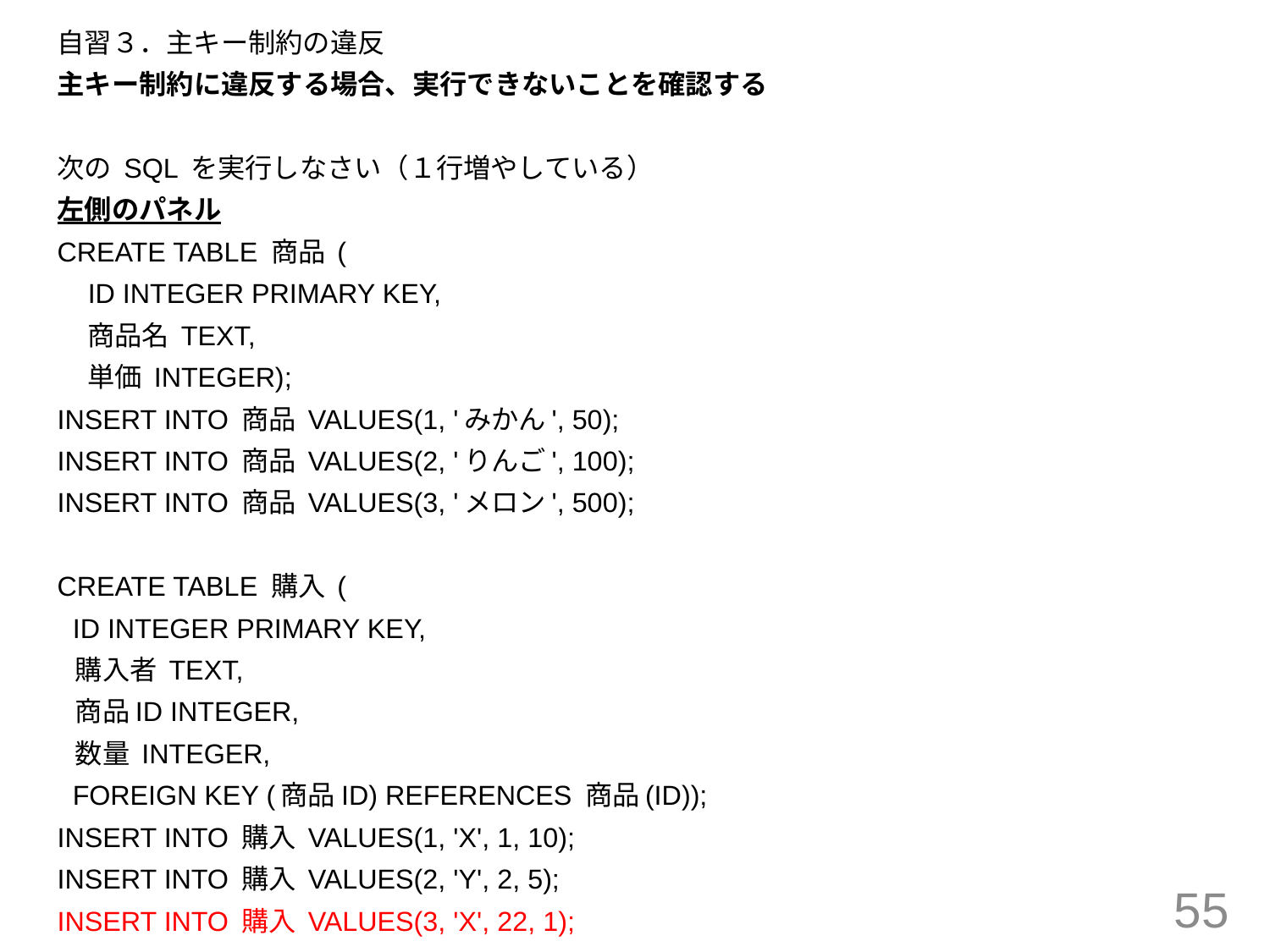

自習３．主キー制約の違反
主キー制約に違反する場合、実行できないことを確認する

次の SQL を実行しなさい（１行増やしている）
左側のパネル
CREATE TABLE 商品 (
    ID INTEGER PRIMARY KEY,
    商品名 TEXT,
    単価 INTEGER);
INSERT INTO 商品 VALUES(1, 'みかん', 50);
INSERT INTO 商品 VALUES(2, 'りんご', 100);
INSERT INTO 商品 VALUES(3, 'メロン', 500);

CREATE TABLE 購入 (
  ID INTEGER PRIMARY KEY,
  購入者 TEXT,
  商品ID INTEGER,
  数量 INTEGER,
  FOREIGN KEY (商品ID) REFERENCES 商品(ID));
INSERT INTO 購入 VALUES(1, 'X', 1, 10);
INSERT INTO 購入 VALUES(2, 'Y', 2, 5);
INSERT INTO 購入 VALUES(3, 'X', 22, 1);
55